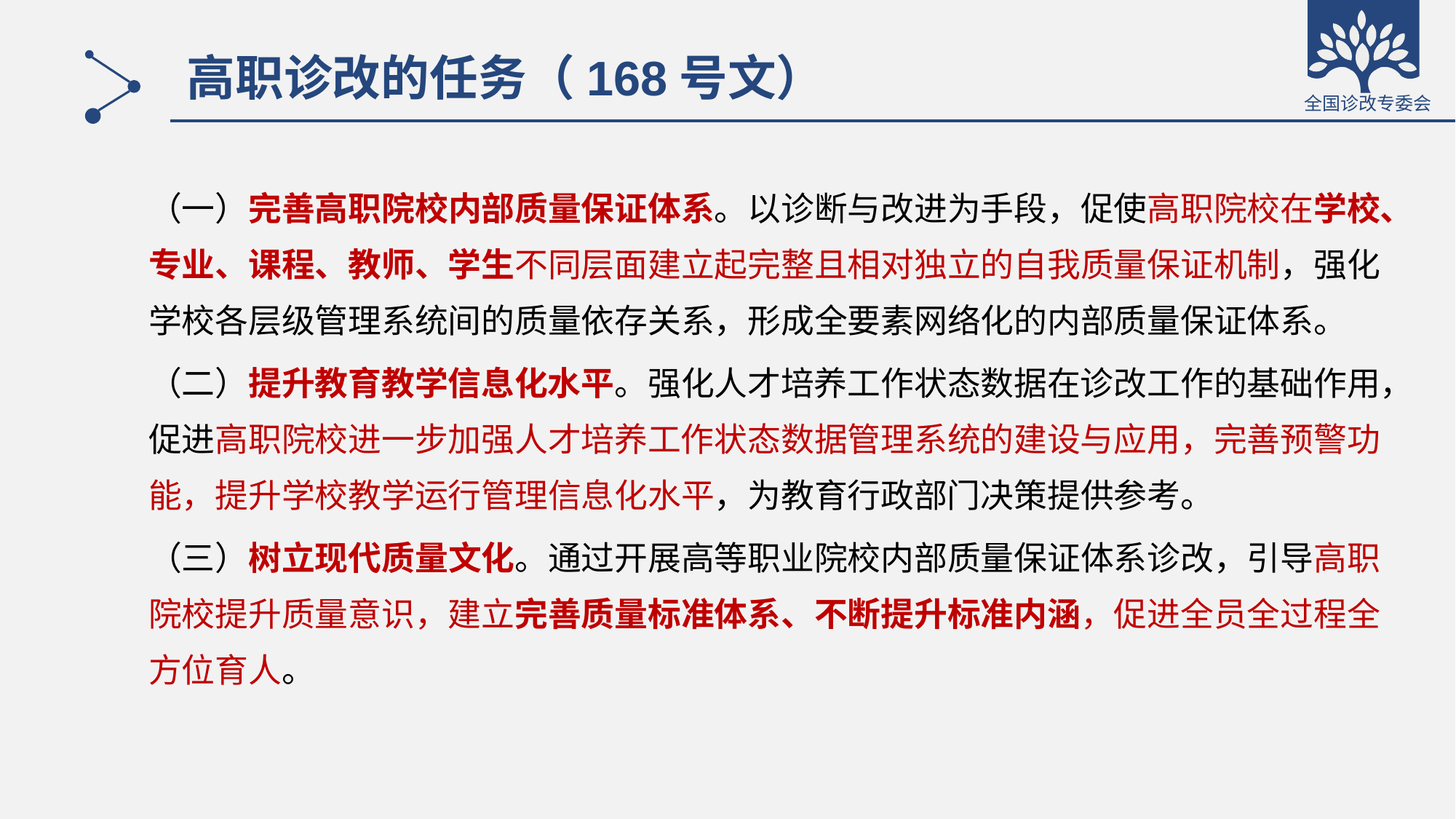

# 高职诊改的任务（168号文）
（一）完善高职院校内部质量保证体系。以诊断与改进为手段，促使高职院校在学校、专业、课程、教师、学生不同层面建立起完整且相对独立的自我质量保证机制，强化学校各层级管理系统间的质量依存关系，形成全要素网络化的内部质量保证体系。
（二）提升教育教学信息化水平。强化人才培养工作状态数据在诊改工作的基础作用，促进高职院校进一步加强人才培养工作状态数据管理系统的建设与应用，完善预警功能，提升学校教学运行管理信息化水平，为教育行政部门决策提供参考。
（三）树立现代质量文化。通过开展高等职业院校内部质量保证体系诊改，引导高职院校提升质量意识，建立完善质量标准体系、不断提升标准内涵，促进全员全过程全方位育人。